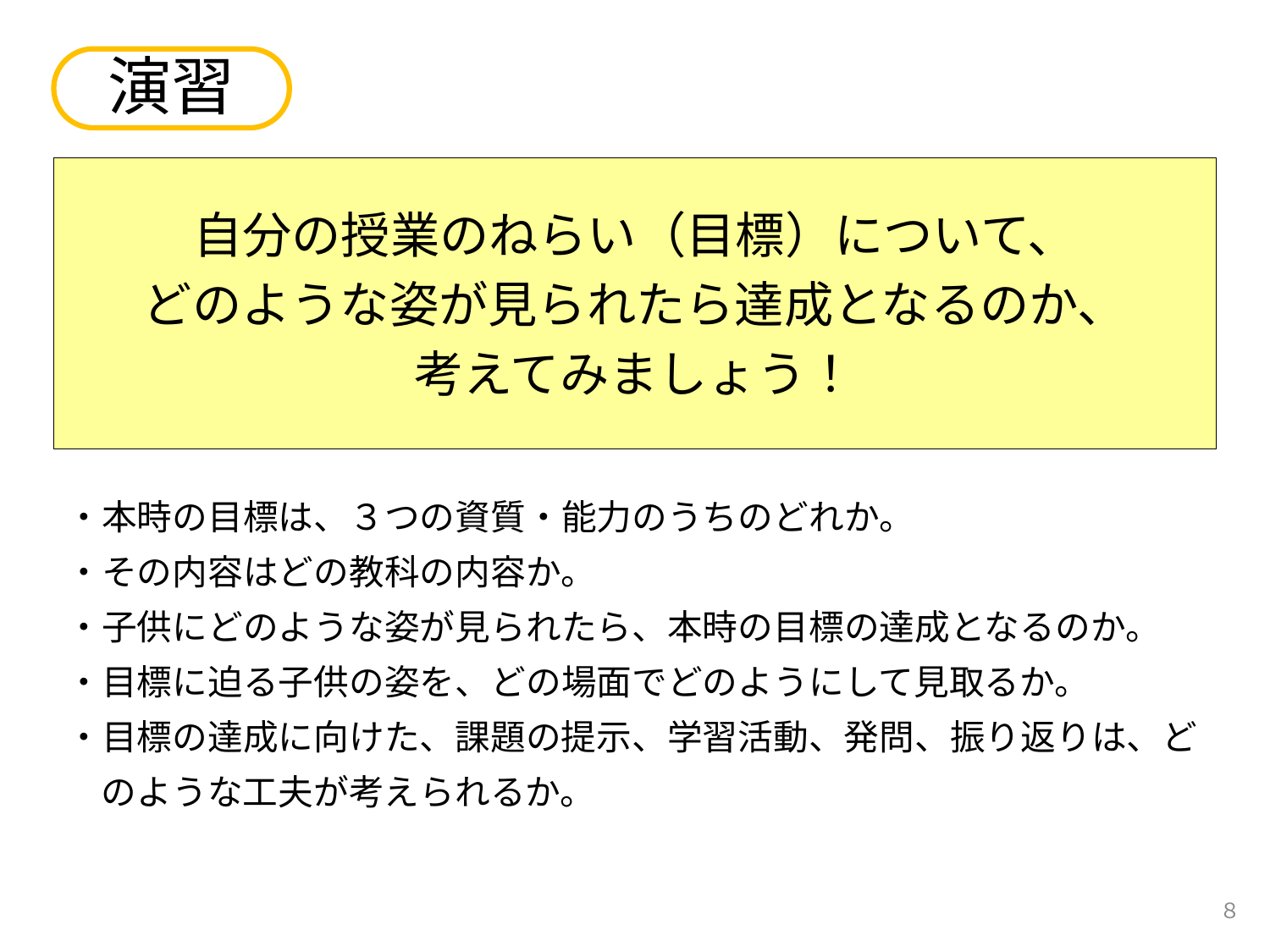

演習

自分の授業のねらい（目標）について、
どのような姿が見られたら達成となるのか、
考えてみましょう！
・本時の目標は、３つの資質・能力のうちのどれか。
・その内容はどの教科の内容か。
・子供にどのような姿が見られたら、本時の目標の達成となるのか。
・目標に迫る子供の姿を、どの場面でどのようにして見取るか。
・目標の達成に向けた、課題の提示、学習活動、発問、振り返りは、どのような工夫が考えられるか。
８